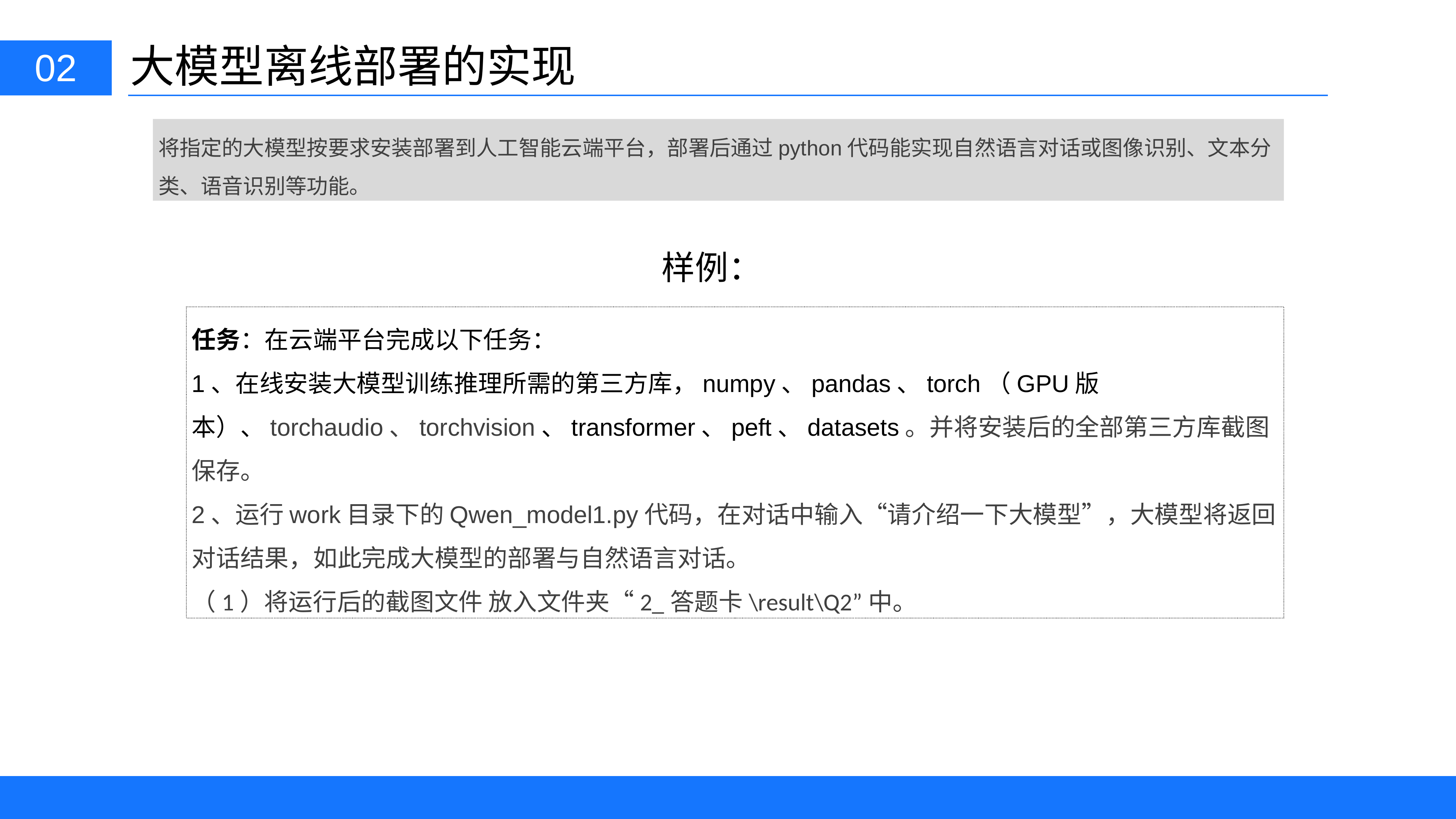

大模型离线部署的实现
02
将指定的大模型按要求安装部署到人工智能云端平台，部署后通过python代码能实现自然语言对话或图像识别、文本分类、语音识别等功能。
样例：
任务：在云端平台完成以下任务：
1、在线安装大模型训练推理所需的第三方库，numpy、pandas、torch（GPU版本）、torchaudio、torchvision、transformer、peft、datasets。并将安装后的全部第三方库截图保存。
2、运行work目录下的Qwen_model1.py代码，在对话中输入“请介绍一下大模型”，大模型将返回对话结果，如此完成大模型的部署与自然语言对话。
（1）将运行后的截图文件 放入文件夹“2_答题卡\result\Q2”中。